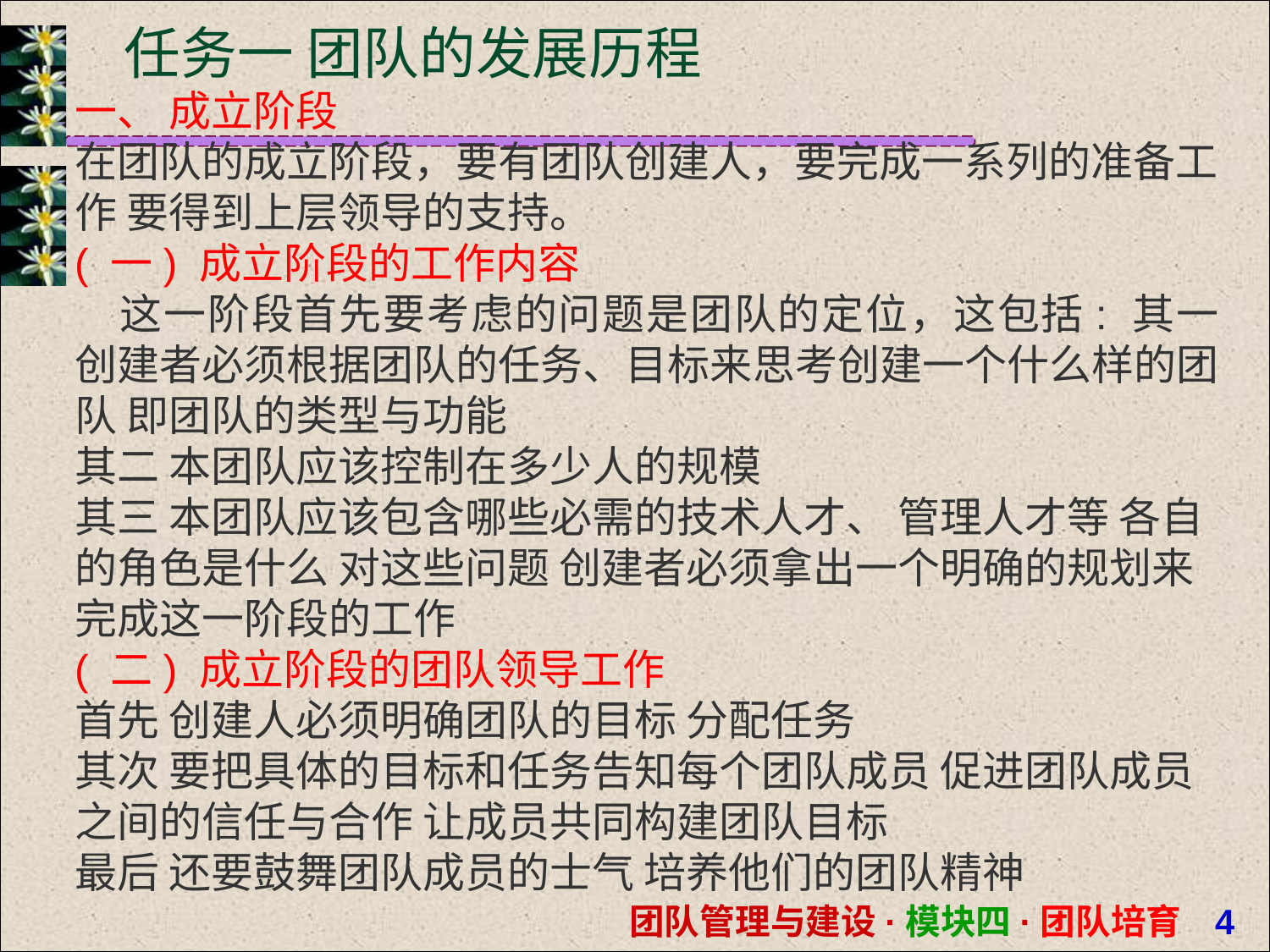

# 任务一 团队的发展历程

一、 成立阶段
在团队的成立阶段，要有团队创建人，要完成一系列的准备工 作 要得到上层领导的支持。
( 一) 成立阶段的工作内容
   这一阶段首先要考虑的问题是团队的定位，这包括: 其一 创建者必须根据团队的任务、目标来思考创建一个什么样的团 队 即团队的类型与功能
其二 本团队应该控制在多少人的规模
其三 本团队应该包含哪些必需的技术人才、 管理人才等 各自 的角色是什么 对这些问题 创建者必须拿出一个明确的规划来 完成这一阶段的工作
( 二) 成立阶段的团队领导工作
首先 创建人必须明确团队的目标 分配任务
其次 要把具体的目标和任务告知每个团队成员 促进团队成员 之间的信任与合作 让成员共同构建团队目标
最后 还要鼓舞团队成员的士气 培养他们的团队精神

团队管理与建设·模块四·团队培育 4